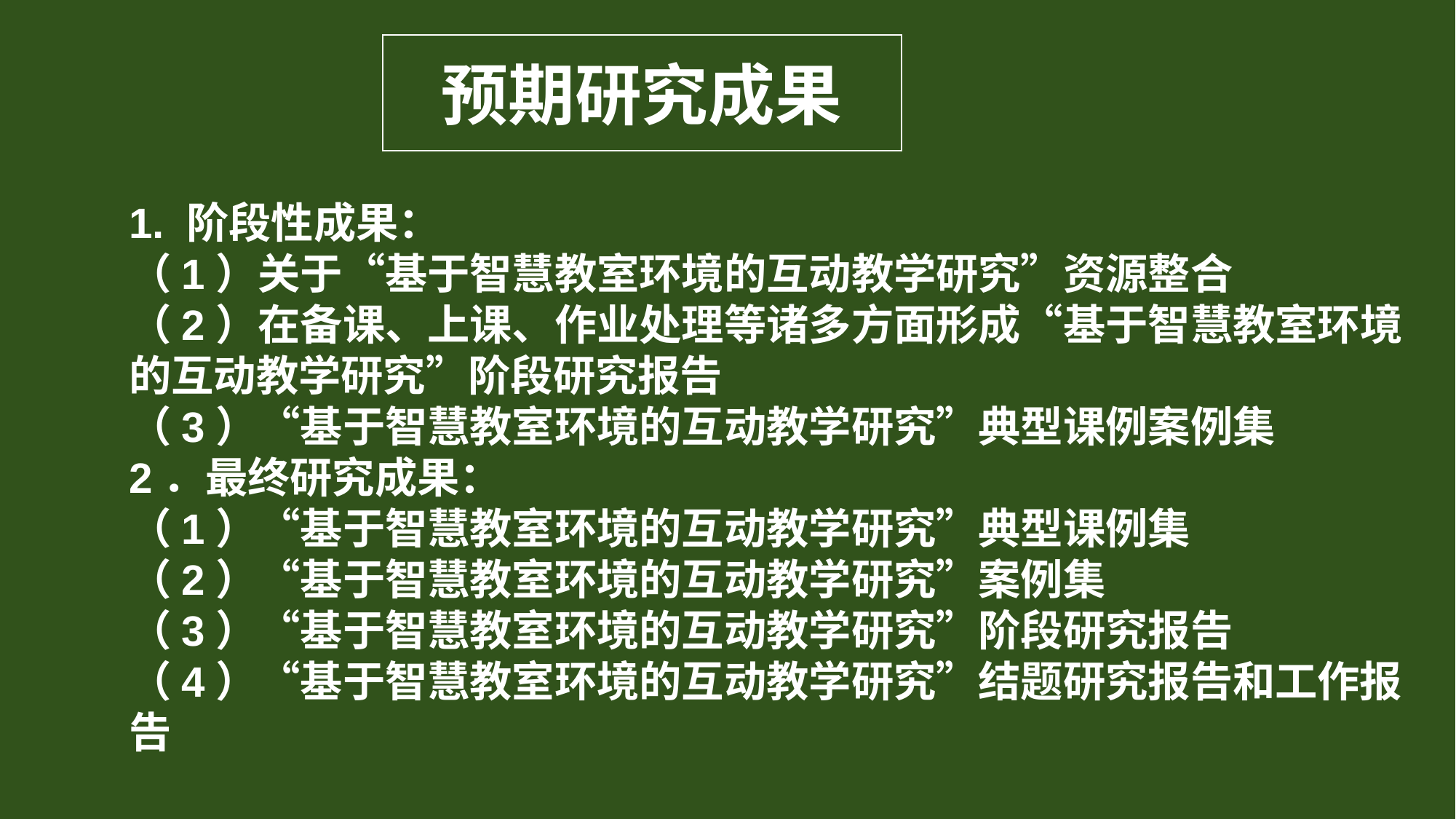

预期研究成果
1. 阶段性成果：
（1）关于“基于智慧教室环境的互动教学研究”资源整合
（2）在备课、上课、作业处理等诸多方面形成“基于智慧教室环境的互动教学研究”阶段研究报告
（3）“基于智慧教室环境的互动教学研究”典型课例案例集
2．最终研究成果：
（1）“基于智慧教室环境的互动教学研究”典型课例集
（2）“基于智慧教室环境的互动教学研究”案例集
（3）“基于智慧教室环境的互动教学研究”阶段研究报告
（4）“基于智慧教室环境的互动教学研究”结题研究报告和工作报告